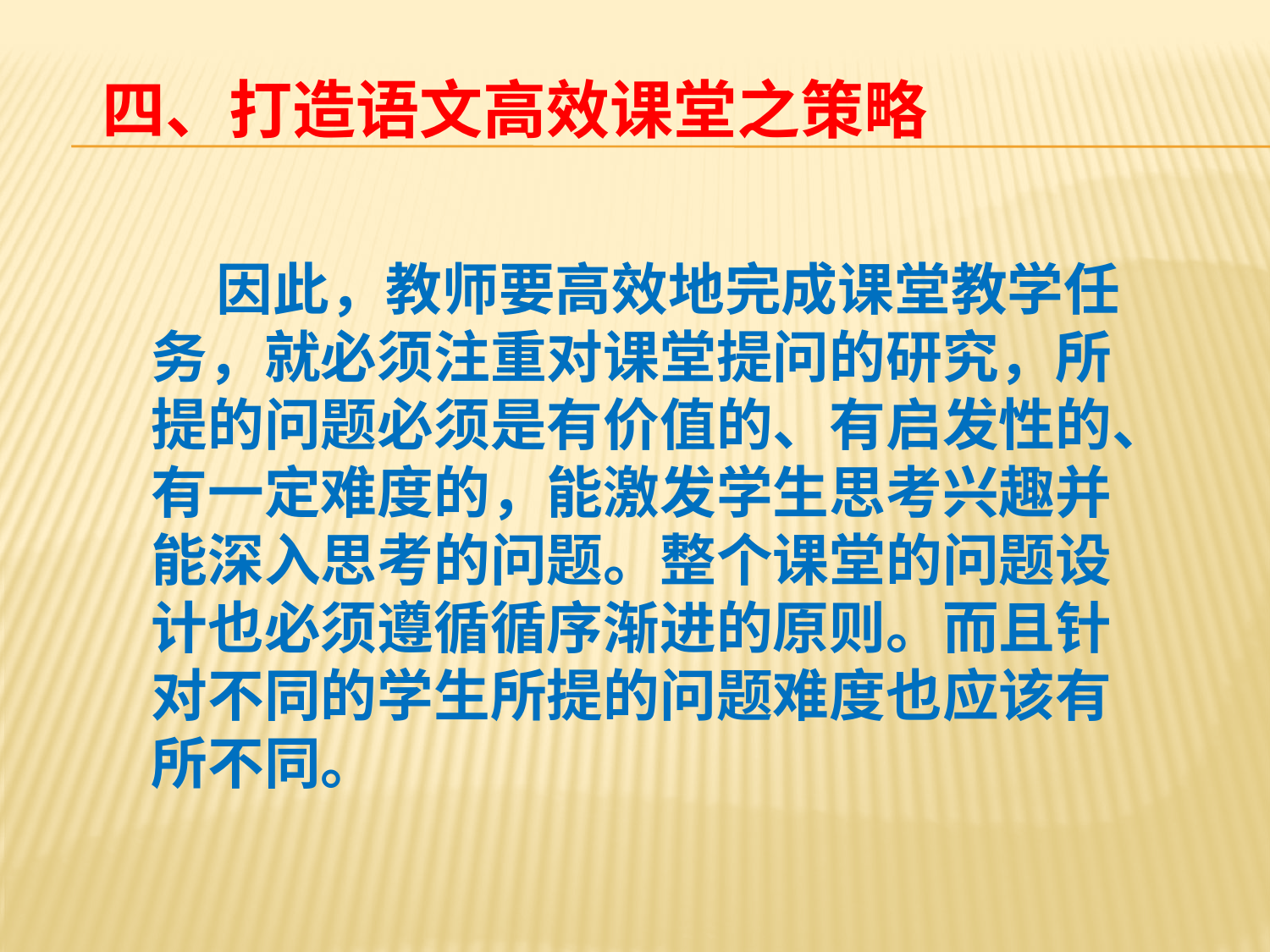

# 四、打造语文高效课堂之策略
    因此，教师要高效地完成课堂教学任务，就必须注重对课堂提问的研究，所提的问题必须是有价值的、有启发性的、有一定难度的，能激发学生思考兴趣并能深入思考的问题。整个课堂的问题设计也必须遵循循序渐进的原则。而且针对不同的学生所提的问题难度也应该有所不同。